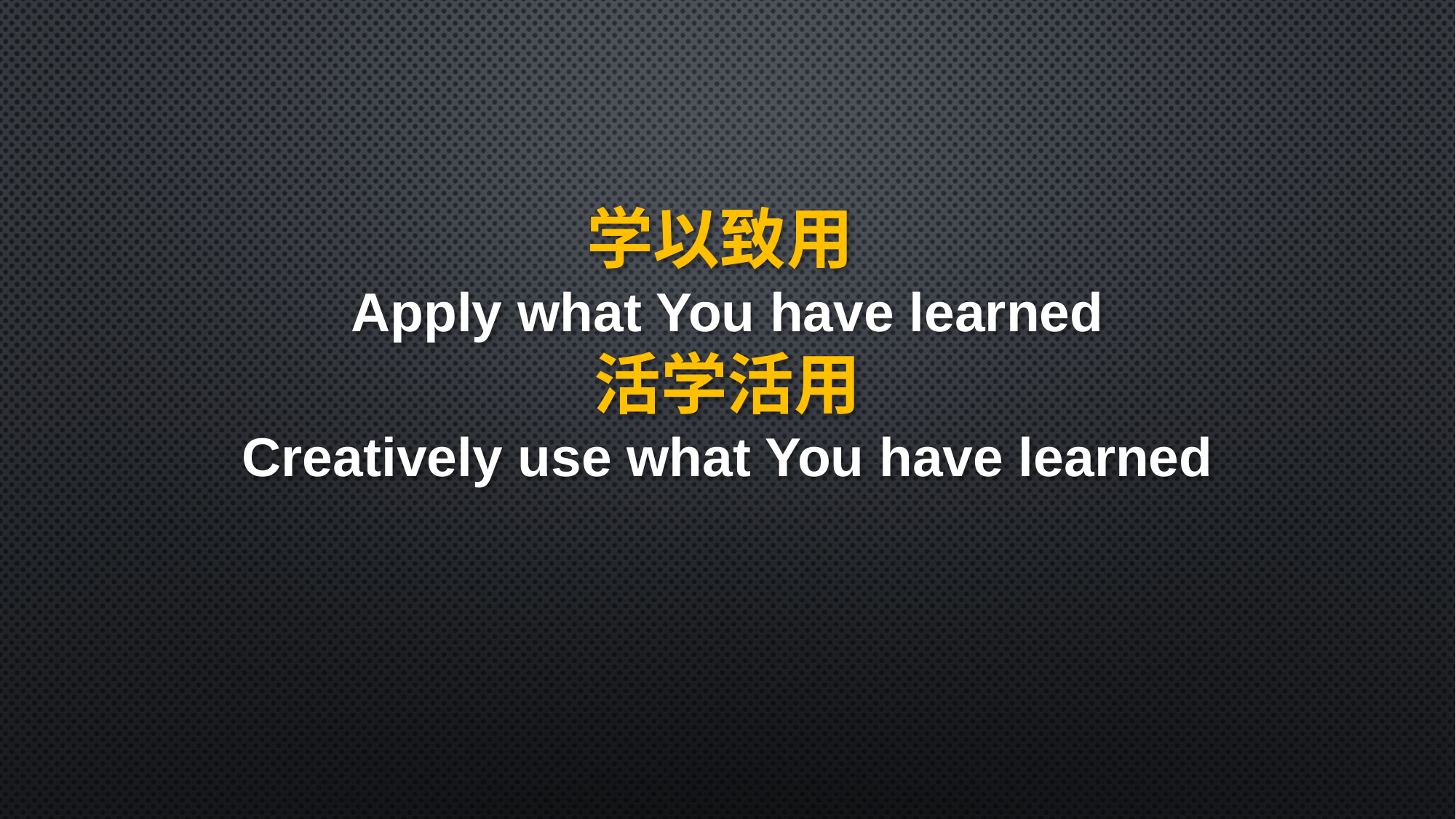

学以致用
Apply what You have learned
活学活用
Creatively use what You have learned